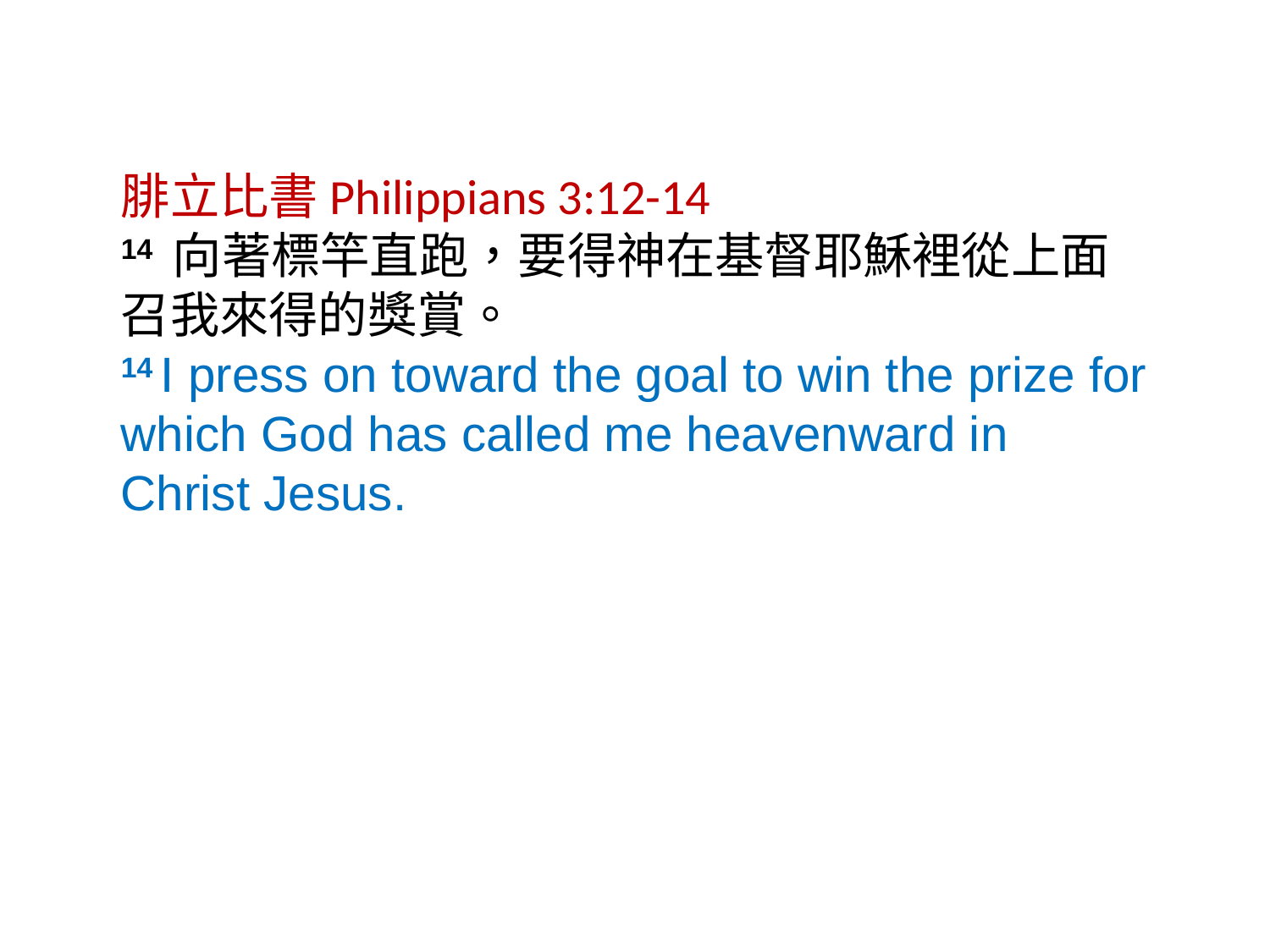

腓立比書Philippians 3:12-14
14 向著標竿直跑，要得神在基督耶穌裡從上面召我來得的獎賞。
14 I press on toward the goal to win the prize for which God has called me heavenward in Christ Jesus.